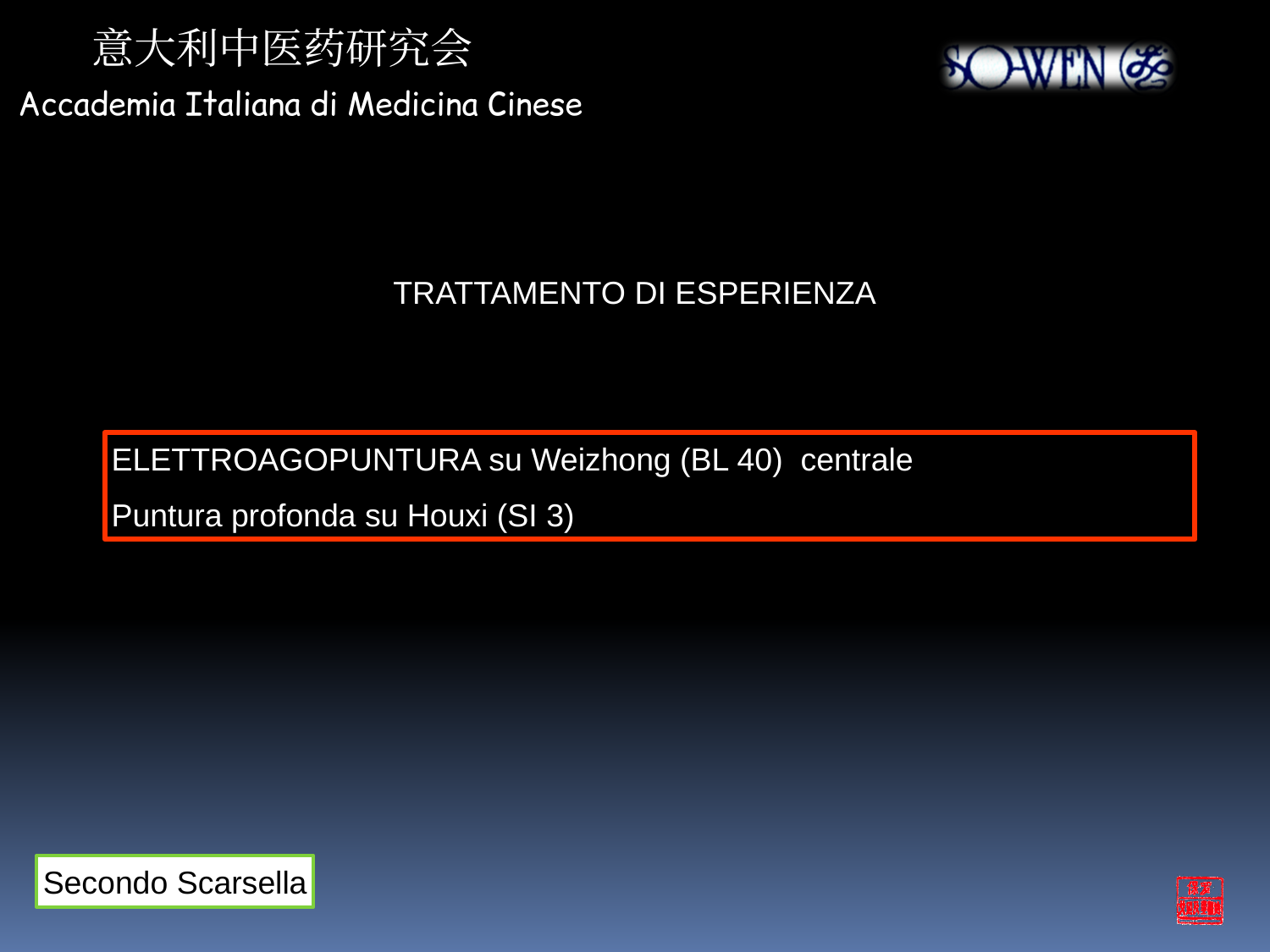

意大利中医药研究会
Accademia Italiana di Medicina Cinese
TRATTAMENTO DI ESPERIENZA
ELETTROAGOPUNTURA su Weizhong (BL 40)  centrale
Puntura profonda su Houxi (SI 3)
Secondo Scarsella